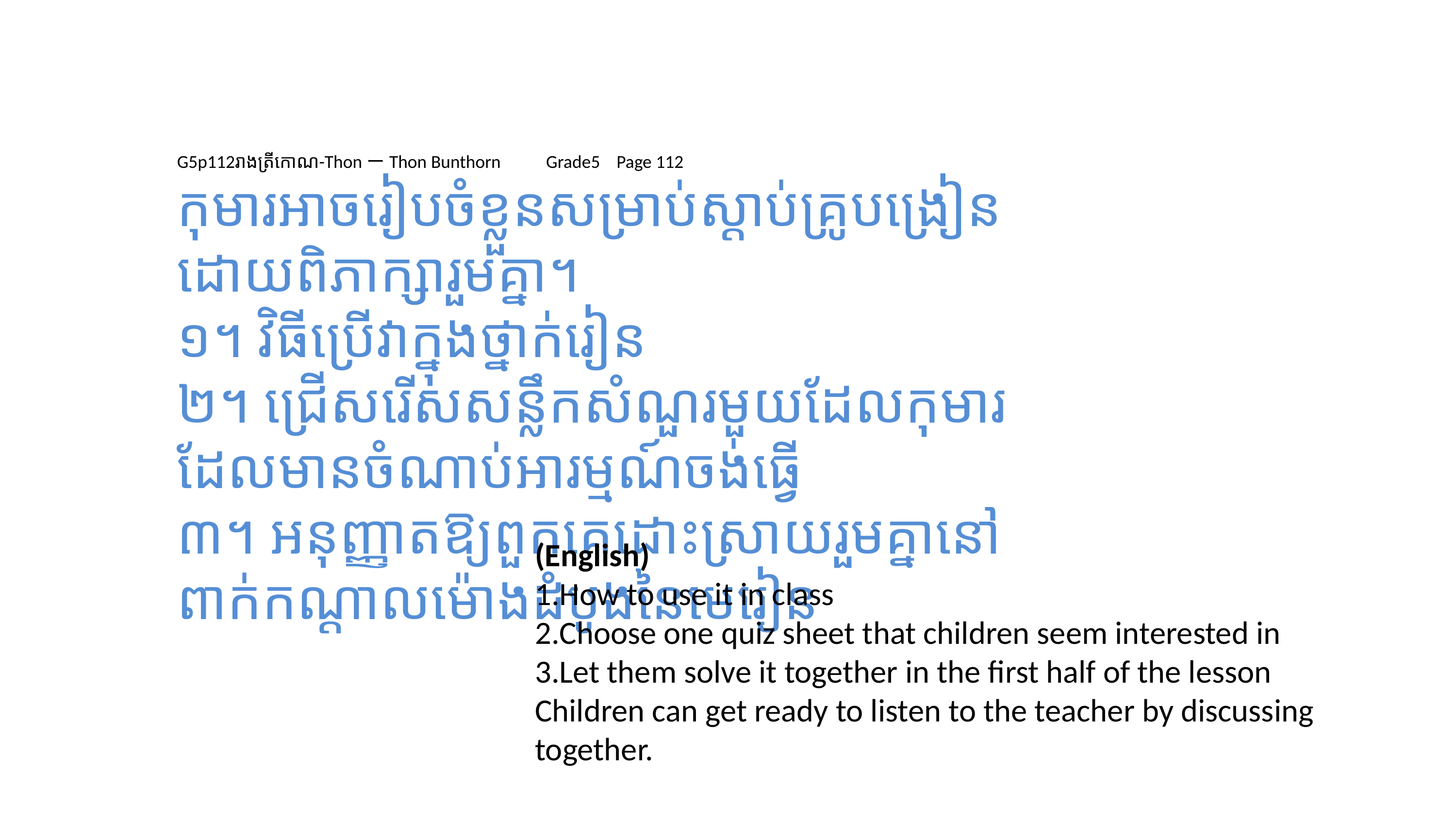

G5p112រាងត្រីកោណ-ThonーThon Bunthorn　　Grade5    Page 112
កុមារអាចរៀបចំខ្លួនសម្រាប់ស្តាប់គ្រូបង្រៀន ដោយពិភាក្សារួមគ្នា។
១។ វិធីប្រើវាក្នុងថ្នាក់រៀន
២។ ជ្រើសរើសសន្លឹកសំណួរមួយដែលកុមារដែលមានចំណាប់អារម្មណ៍ចង់ធ្វើ
៣។ អនុញ្ញាតឱ្យពួកគេដោះស្រាយរួមគ្នានៅពាក់កណ្តាលម៉ោងដំបូងនៃមេរៀន

(English)
How to use it in class
Choose one quiz sheet that children seem interested in
Let them solve it together in the first half of the lesson
Children can get ready to listen to the teacher by discussing together.